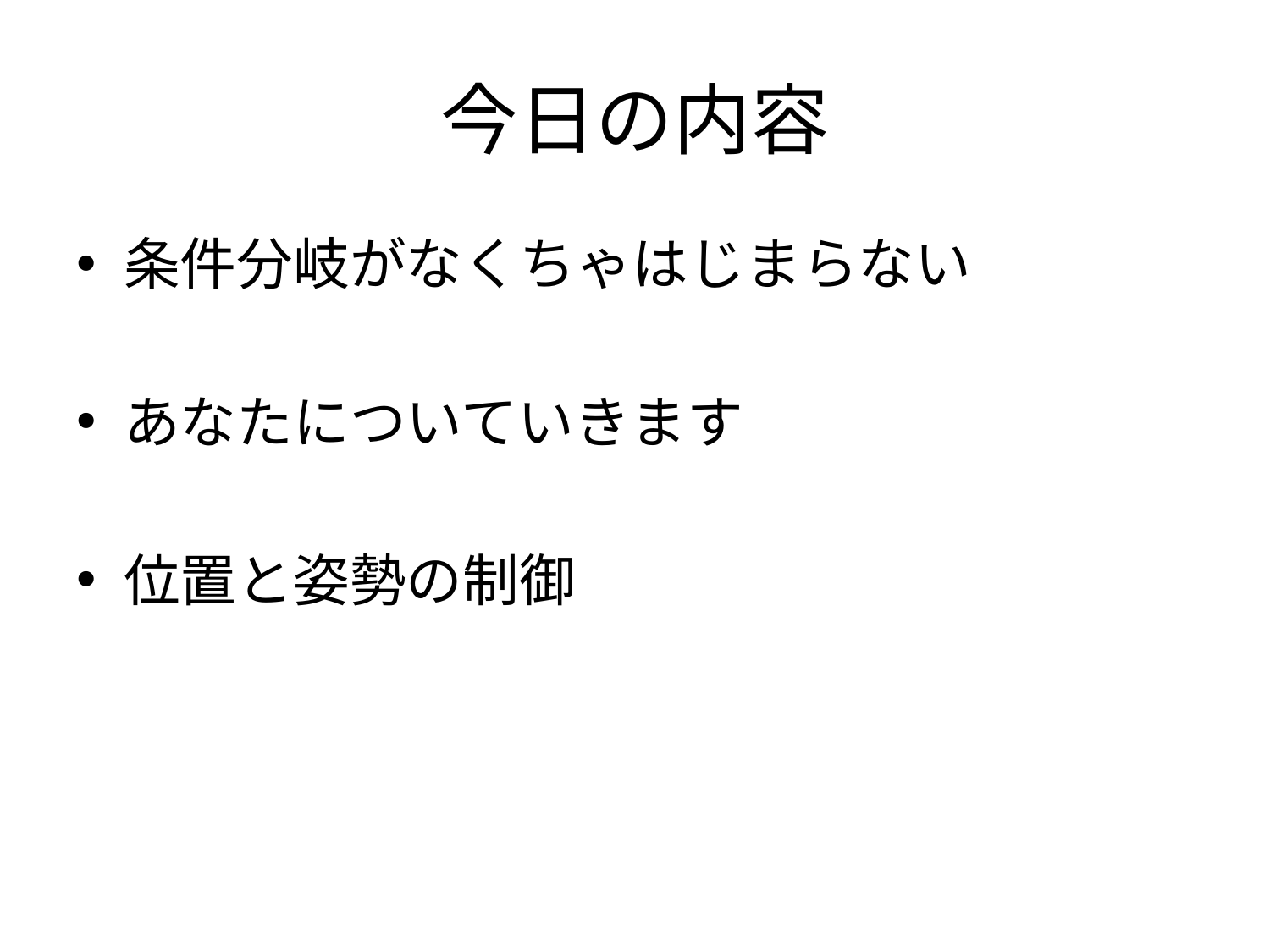

# 今日の内容
条件分岐がなくちゃはじまらない

あなたについていきます

位置と姿勢の制御